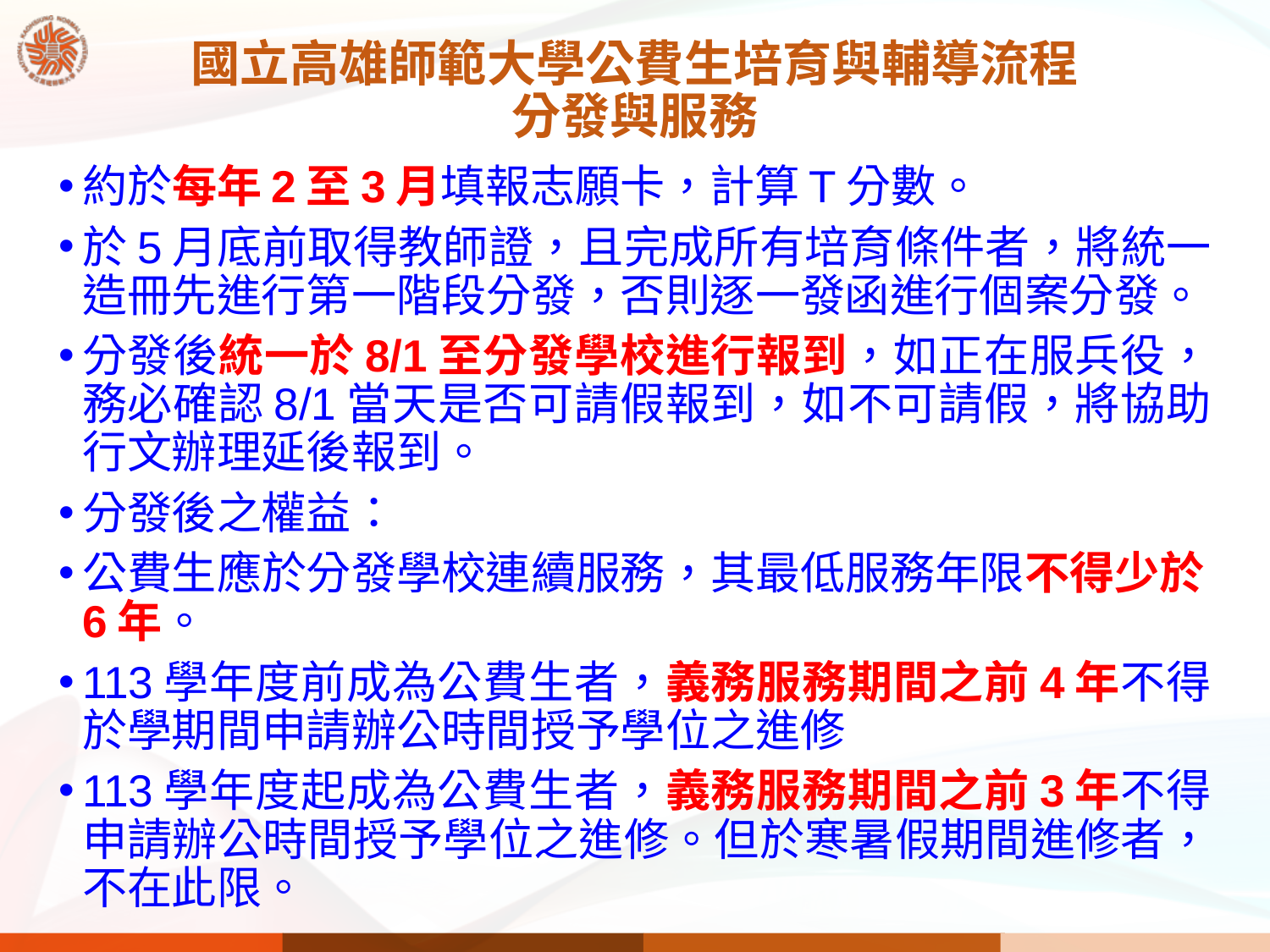

# 國立高雄師範大學公費生培育與輔導流程 分發與服務
約於每年2至3月填報志願卡，計算T分數。
於5月底前取得教師證，且完成所有培育條件者，將統一造冊先進行第一階段分發，否則逐一發函進行個案分發。
分發後統一於8/1至分發學校進行報到，如正在服兵役，務必確認8/1當天是否可請假報到，如不可請假，將協助行文辦理延後報到。
分發後之權益：
公費生應於分發學校連續服務，其最低服務年限不得少於6年。
113學年度前成為公費生者，義務服務期間之前4年不得於學期間申請辦公時間授予學位之進修
113學年度起成為公費生者，義務服務期間之前3年不得申請辦公時間授予學位之進修。但於寒暑假期間進修者，不在此限。